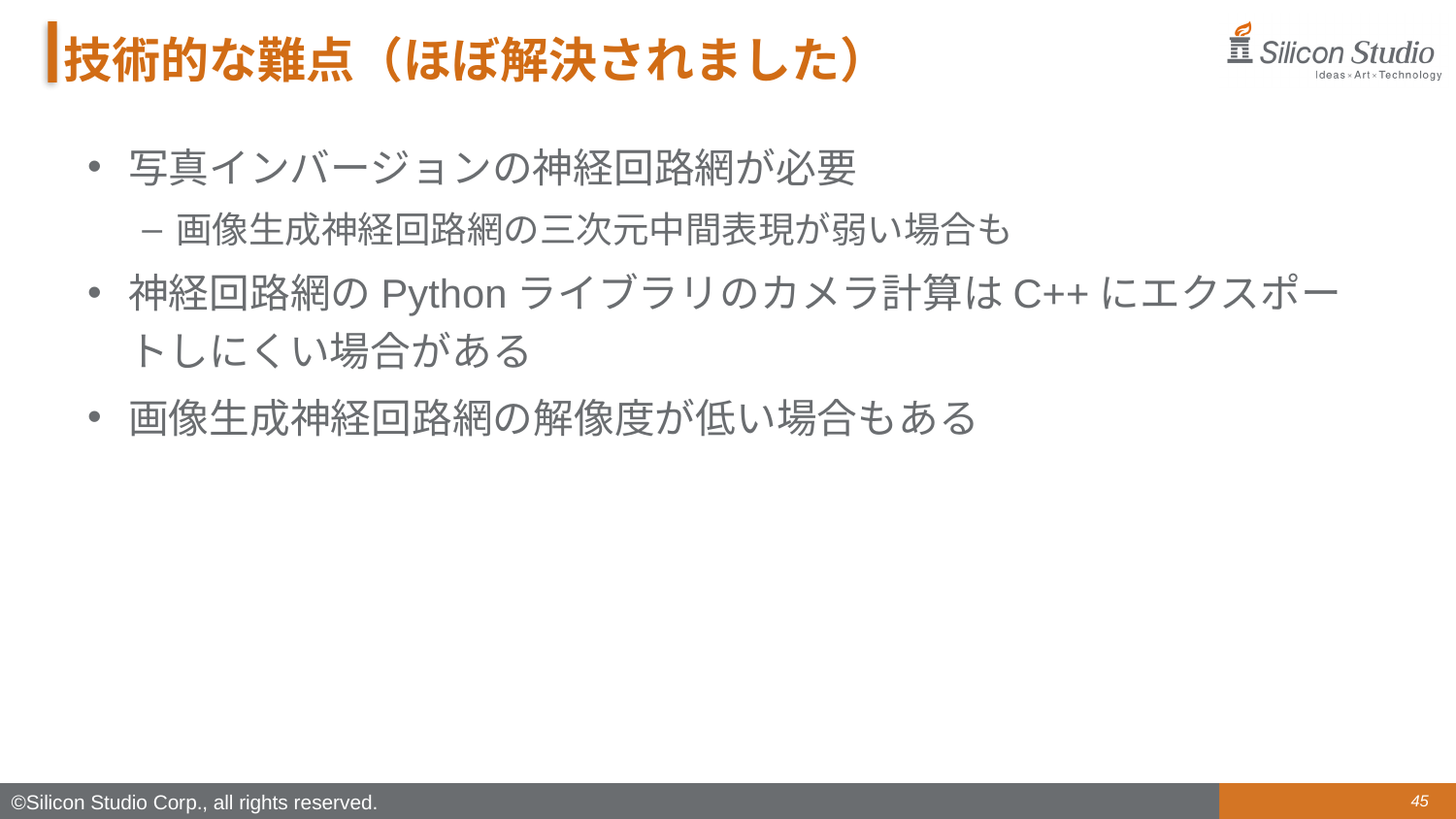

# 技術的な難点（ほぼ解決されました）
写真インバージョンの神経回路網が必要
画像生成神経回路網の三次元中間表現が弱い場合も
神経回路網のPythonライブラリのカメラ計算はC++にエクスポートしにくい場合がある
画像生成神経回路網の解像度が低い場合もある